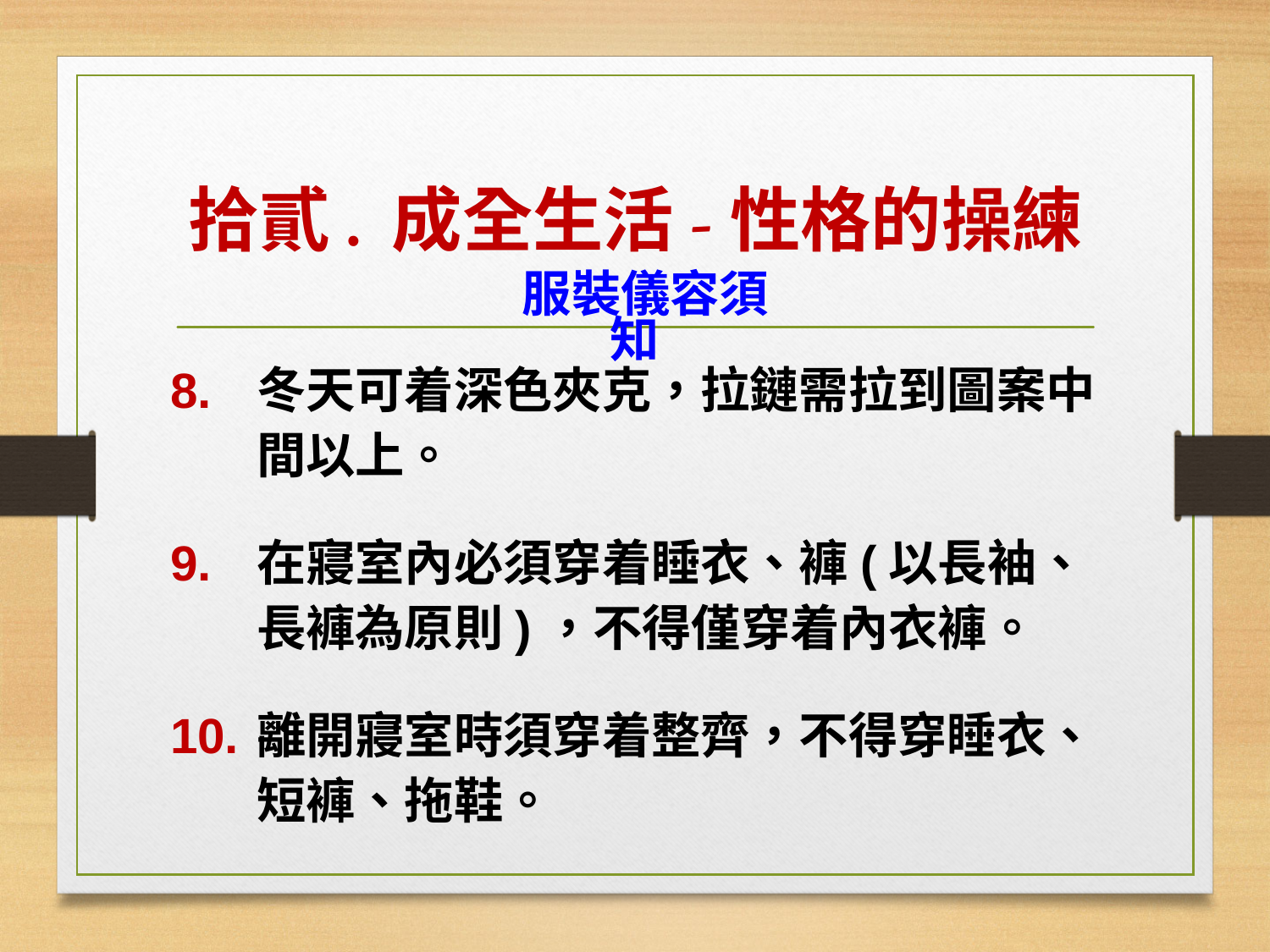

# 拾貳. 成全生活-性格的操練
服裝儀容須知
8.	冬天可着深色夾克，拉鏈需拉到圖案中間以上。
9.	在寢室內必須穿着睡衣、褲(以長袖、長褲為原則)，不得僅穿着內衣褲。
10.	離開寢室時須穿着整齊，不得穿睡衣、短褲、拖鞋。